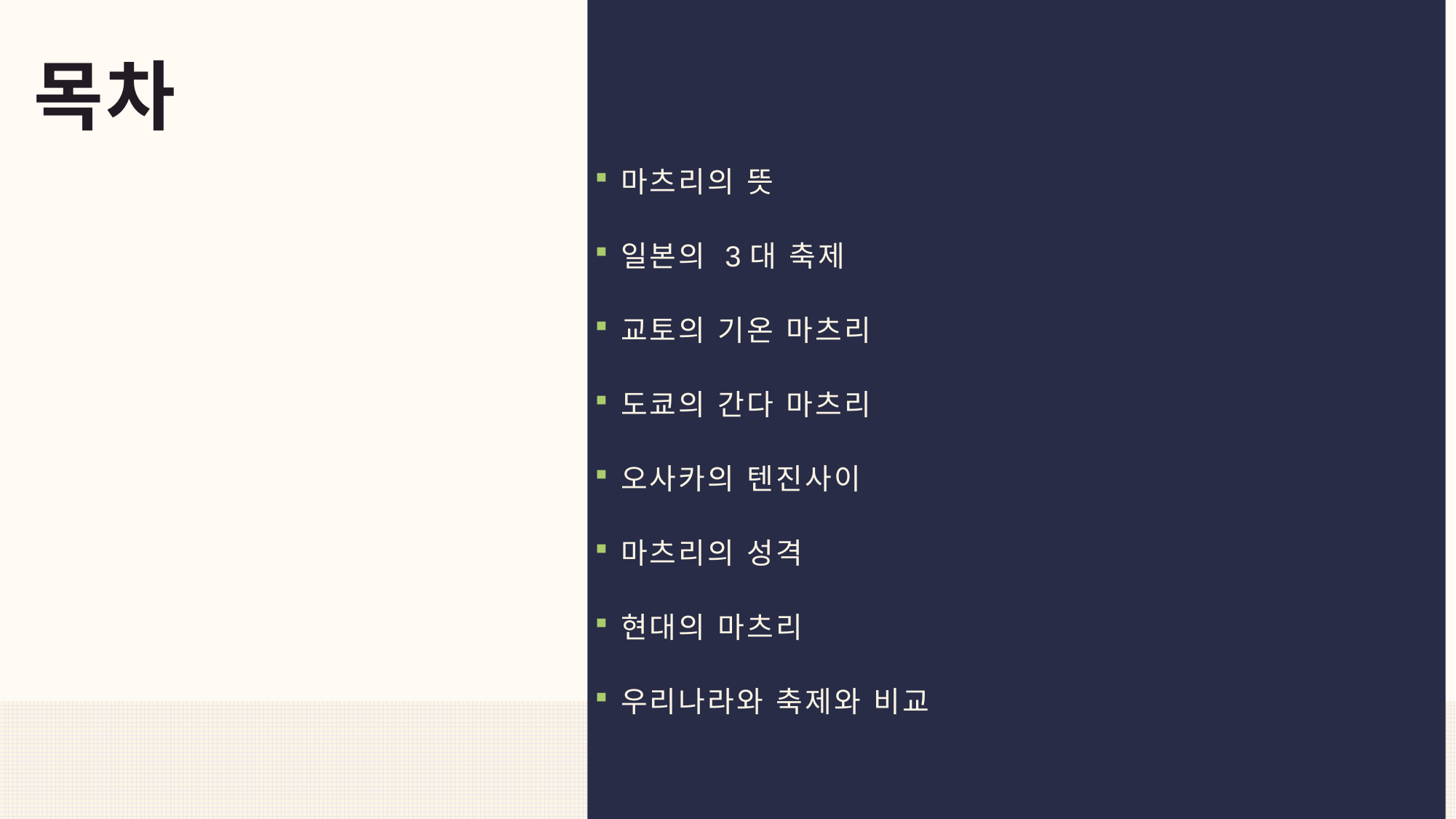

# 목차
마츠리의 뜻
일본의 3대 축제
교토의 기온 마츠리
도쿄의 간다 마츠리
오사카의 텐진사이
마츠리의 성격
현대의 마츠리
우리나라와 축제와 비교